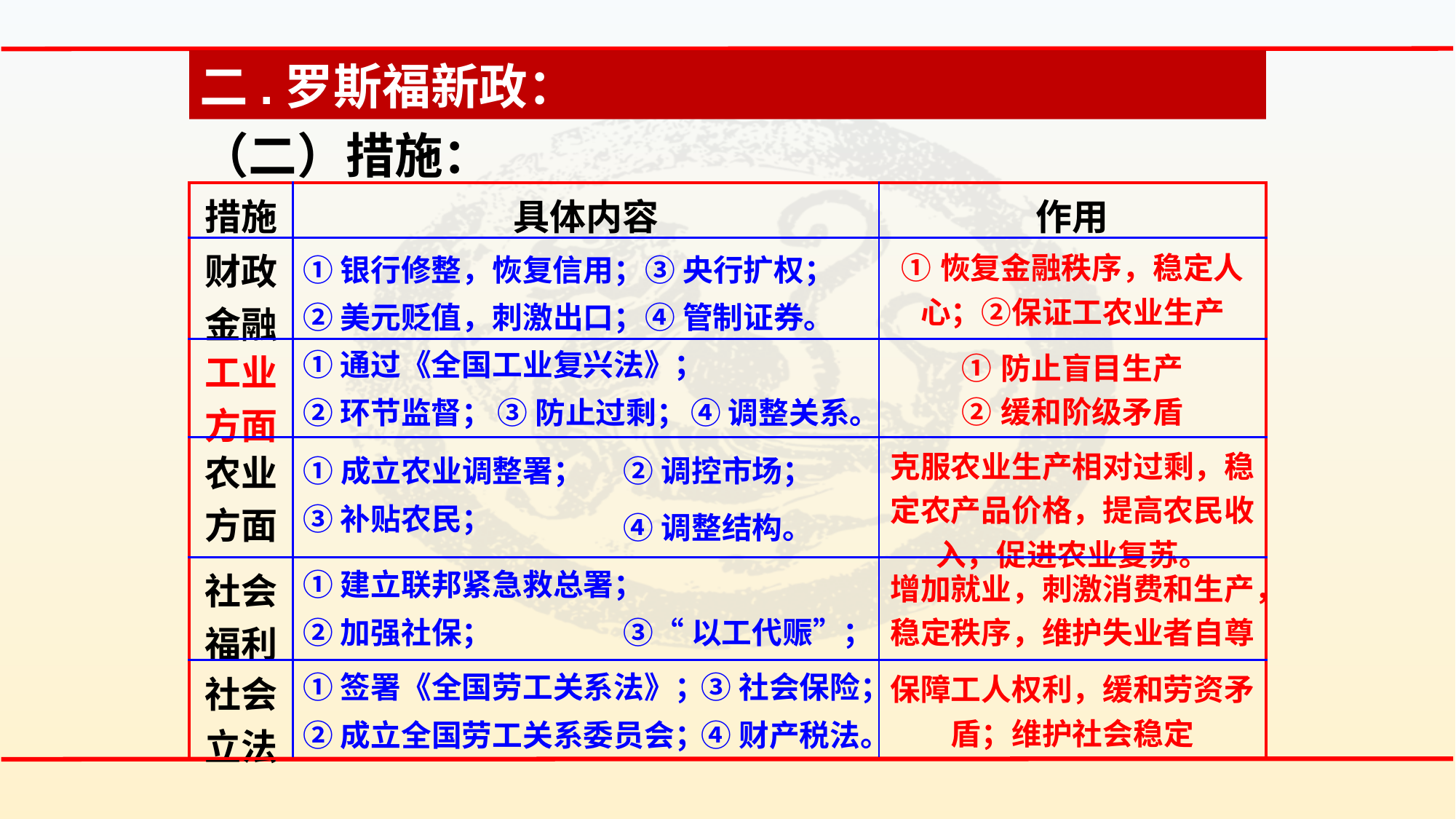

二.罗斯福新政：
（二）措施：
| 措施 | 具体内容 | 作用 |
| --- | --- | --- |
| 财政金融 |  | ①恢复金融秩序，稳定人 心；②保证工农业生产 |
| 工业方面 |  | ①防止盲目生产 ②缓和阶级矛盾 |
| 农业方面 |  | 克服农业生产相对过剩，稳定农产品价格，提高农民收入，促进农业复苏。 |
| 社会福利 |  | 增加就业，刺激消费和生产，稳定秩序，维护失业者自尊 |
| 社会立法 |  | 保障工人权利，缓和劳资矛盾；维护社会稳定 |
①银行修整，恢复信用；
③央行扩权；
②美元贬值，刺激出口；
④管制证券。
①通过《全国工业复兴法》；
②环节监督；
③防止过剩；
④调整关系。
①成立农业调整署；
②调控市场；
③补贴农民；
④调整结构。
①建立联邦紧急救总署；
②加强社保；
③“以工代赈”；
①签署《全国劳工关系法》；
③社会保险；
②成立全国劳工关系委员会；
④财产税法。